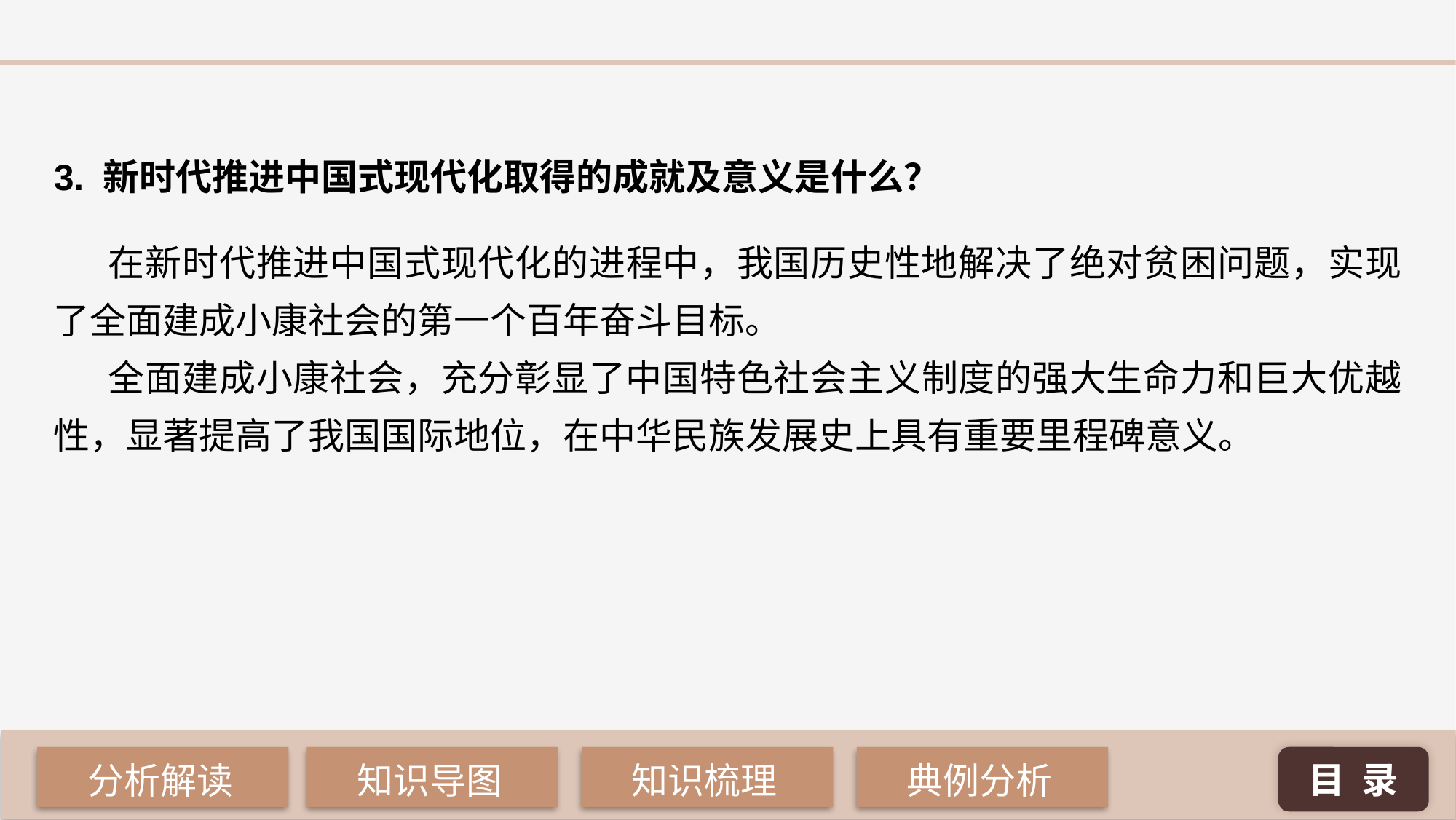

3. 新时代推进中国式现代化取得的成就及意义是什么？
在新时代推进中国式现代化的进程中，我国历史性地解决了绝对贫困问题，实现了全面建成小康社会的第一个百年奋斗目标。
全面建成小康社会，充分彰显了中国特色社会主义制度的强大生命力和巨大优越性，显著提高了我国国际地位，在中华民族发展史上具有重要里程碑意义。